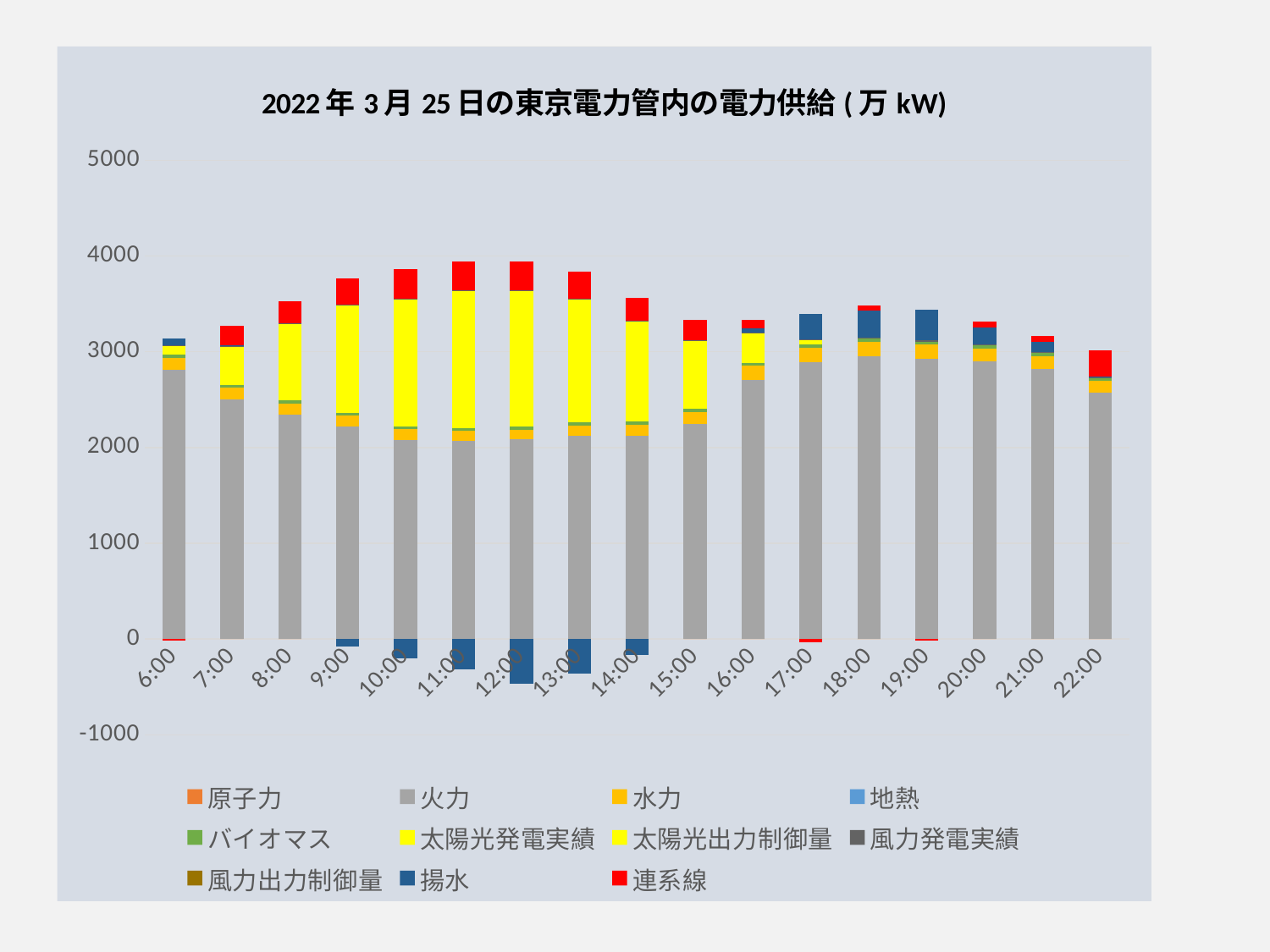

### Chart: 2022年3月25日の東京電力管内の電力供給(万kW)

| Category | 原子力 | 火力 | 水力 | 地熱 | バイオマス | 太陽光発電実績 | 太陽光出力制御量 | 風力発電実績 | 風力出力制御量 | 揚水 | 連系線 |
|---|---|---|---|---|---|---|---|---|---|---|---|
| 0.25 | 0.0 | 2814.0 | 122.0 | 0.0 | 32.0 | 89.0 | 0.0 | 7.0 | 0.0 | 71.0 | -16.0 |
| 0.29166666666666669 | 0.0 | 2498.0 | 124.0 | 0.0 | 32.0 | 400.0 | 0.0 | 6.0 | 0.0 | 6.0 | 204.0 |
| 0.33333333333333331 | 0.0 | 2341.0 | 117.0 | 0.0 | 32.0 | 801.0 | 0.0 | 7.0 | 0.0 | 0.0 | 226.0 |
| 0.375 | 0.0 | 2217.0 | 116.0 | 0.0 | 31.0 | 1121.0 | 0.0 | 6.0 | 0.0 | -76.0 | 273.0 |
| 0.41666666666666669 | 0.0 | 2076.0 | 113.0 | 0.0 | 31.0 | 1330.0 | 0.0 | 5.0 | 0.0 | -200.0 | 311.0 |
| 0.45833333333333331 | 0.0 | 2071.0 | 103.0 | 0.0 | 32.0 | 1431.0 | 0.0 | 4.0 | 0.0 | -312.0 | 302.0 |
| 0.5 | 0.0 | 2087.0 | 101.0 | 0.0 | 32.0 | 1415.0 | 0.0 | 3.0 | 0.0 | -466.0 | 304.0 |
| 0.54166666666666663 | 0.0 | 2120.0 | 108.0 | 0.0 | 32.0 | 1290.0 | 0.0 | 2.0 | 0.0 | -358.0 | 284.0 |
| 0.58333333333333337 | 0.0 | 2123.0 | 118.0 | 0.0 | 32.0 | 1050.0 | 0.0 | 3.0 | 0.0 | -166.0 | 236.0 |
| 0.625 | 0.0 | 2247.0 | 126.0 | 0.0 | 32.0 | 710.0 | 0.0 | 3.0 | 0.0 | 0.0 | 218.0 |
| 0.66666666666666663 | 0.0 | 2707.0 | 146.0 | 0.0 | 32.0 | 314.0 | 0.0 | 5.0 | 0.0 | 40.0 | 86.0 |
| 0.70833333333333337 | 0.0 | 2890.0 | 151.0 | 0.0 | 32.0 | 48.0 | 0.0 | 7.0 | 0.0 | 266.0 | -36.0 |
| 0.75 | 0.0 | 2952.0 | 150.0 | 0.0 | 32.0 | 0.0 | 0.0 | 10.0 | 0.0 | 285.0 | 58.0 |
| 0.79166666666666663 | 0.0 | 2928.0 | 147.0 | 0.0 | 32.0 | 0.0 | 0.0 | 12.0 | 0.0 | 315.0 | -13.0 |
| 0.83333333333333337 | 0.0 | 2901.0 | 131.0 | 0.0 | 32.0 | 0.0 | 0.0 | 14.0 | 0.0 | 175.0 | 63.0 |
| 0.875 | 0.0 | 2824.0 | 128.0 | 0.0 | 32.0 | 0.0 | 0.0 | 15.0 | 0.0 | 100.0 | 65.0 |
| 0.91666666666666663 | 0.0 | 2575.0 | 119.0 | 0.0 | 32.0 | 0.0 | 0.0 | 16.0 | 0.0 | 3.0 | 266.0 |

### Chart: 2022年3月22日の東京電力管内の電力供給(万kW)

| Category | 原子力 | 火力 | 水力 | 地熱 | バイオマス | 太陽光発電実績 | 太陽光出力制御量 | 風力発電実績 | 風力出力制御量 | 揚水 | 連系線 |
|---|---|---|---|---|---|---|---|---|---|---|---|
| 0.25 | 0.0 | 2807.0 | 129.0 | 0.0 | 26.0 | 11.0 | 0.0 | 3.0 | 0.0 | 14.0 | 125.0 |
| 0.29166666666666669 | 0.0 | 2935.0 | 140.0 | 0.0 | 26.0 | 34.0 | 0.0 | 5.0 | 0.0 | 47.0 | 329.0 |
| 0.33333333333333331 | 0.0 | 3069.0 | 151.0 | 0.0 | 26.0 | 77.0 | 0.0 | 6.0 | 0.0 | 269.0 | 407.0 |
| 0.375 | 0.0 | 3117.0 | 156.0 | 0.0 | 26.0 | 130.0 | 0.0 | 7.0 | 0.0 | 540.0 | 382.0 |
| 0.41666666666666669 | 0.0 | 3125.0 | 162.0 | 0.0 | 26.0 | 164.0 | 0.0 | 9.0 | 0.0 | 573.0 | 402.0 |
| 0.45833333333333331 | 0.0 | 3130.0 | 161.0 | 0.0 | 26.0 | 173.0 | 0.0 | 10.0 | 0.0 | 592.0 | 426.0 |
| 0.5 | 0.0 | 3139.0 | 156.0 | 0.0 | 26.0 | 174.0 | 0.0 | 11.0 | 0.0 | 446.0 | 484.0 |
| 0.54166666666666663 | 0.0 | 3147.0 | 160.0 | 0.0 | 26.0 | 160.0 | 0.0 | 11.0 | 0.0 | 537.0 | 493.0 |
| 0.58333333333333337 | 0.0 | 3167.0 | 203.0 | 0.0 | 26.0 | 127.0 | 0.0 | 11.0 | 0.0 | 465.0 | 515.0 |
| 0.625 | 0.0 | 3165.0 | 213.0 | 0.0 | 26.0 | 91.0 | 0.0 | 13.0 | 0.0 | 413.0 | 518.0 |
| 0.66666666666666663 | 0.0 | 3163.0 | 228.0 | 0.0 | 26.0 | 42.0 | 0.0 | 14.0 | 0.0 | 425.0 | 479.0 |
| 0.70833333333333337 | 0.0 | 3166.0 | 229.0 | 0.0 | 26.0 | 6.0 | 0.0 | 14.0 | 0.0 | 470.0 | 408.0 |
| 0.75 | 0.0 | 3169.0 | 228.0 | 0.0 | 26.0 | 0.0 | 0.0 | 18.0 | 0.0 | 502.0 | 365.0 |
| 0.79166666666666663 | 0.0 | 3167.0 | 218.0 | 0.0 | 26.0 | 0.0 | 0.0 | 17.0 | 0.0 | 359.0 | 367.0 |
| 0.83333333333333337 | 0.0 | 3136.0 | 183.0 | 0.0 | 26.0 | 0.0 | 0.0 | 18.0 | 0.0 | 220.0 | 379.0 |
| 0.875 | 0.0 | 3023.0 | 168.0 | 0.0 | 26.0 | 0.0 | 0.0 | 17.0 | 0.0 | 94.0 | 421.0 |
| 0.91666666666666663 | 0.0 | 2934.0 | 162.0 | 0.0 | 26.0 | 0.0 | 0.0 | 17.0 | 0.0 | -47.0 | 446.0 |